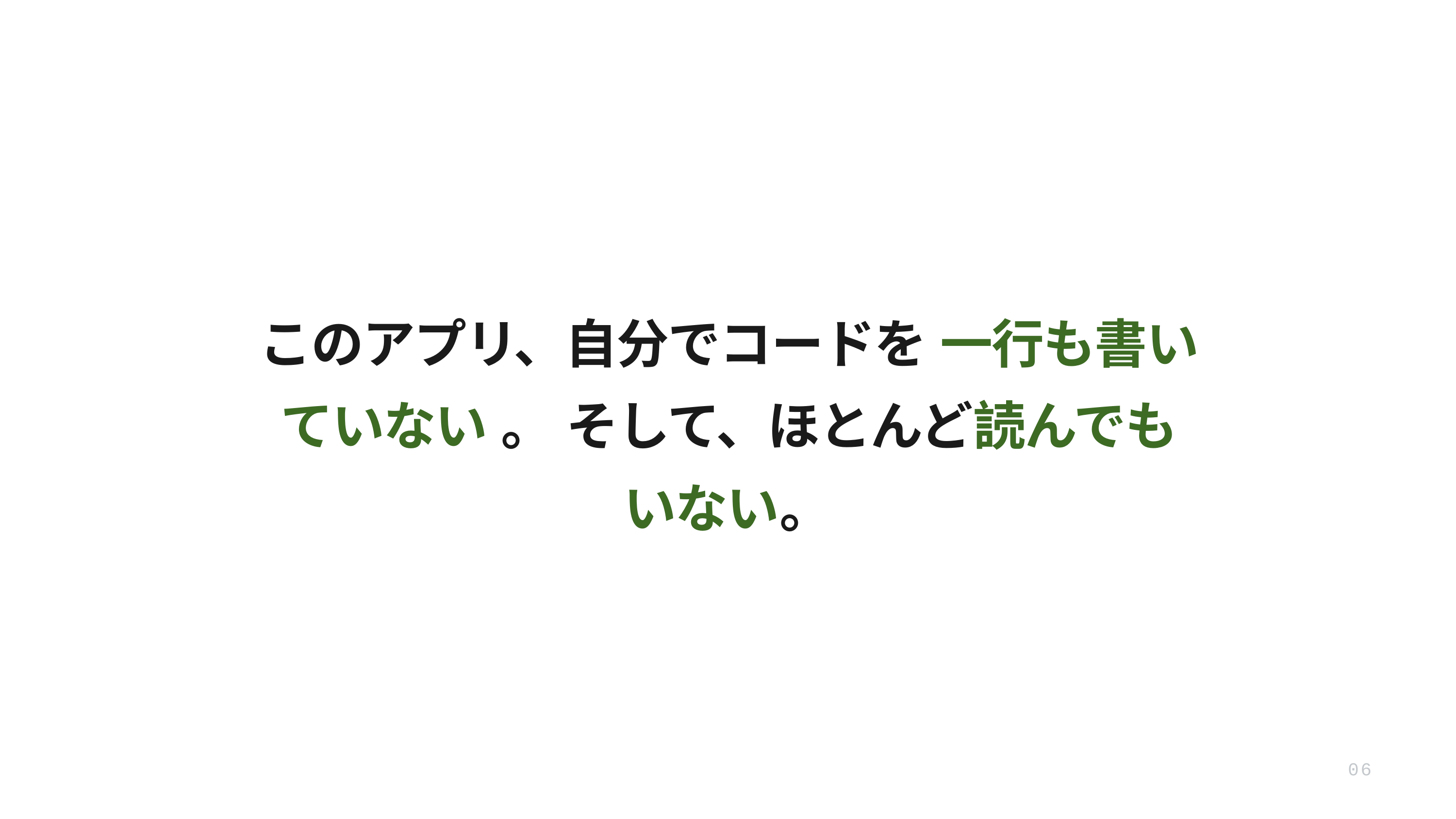

このアプリ、自分でコードを 一行も書いていない 。 そして、ほとんど読んでもいない。
06